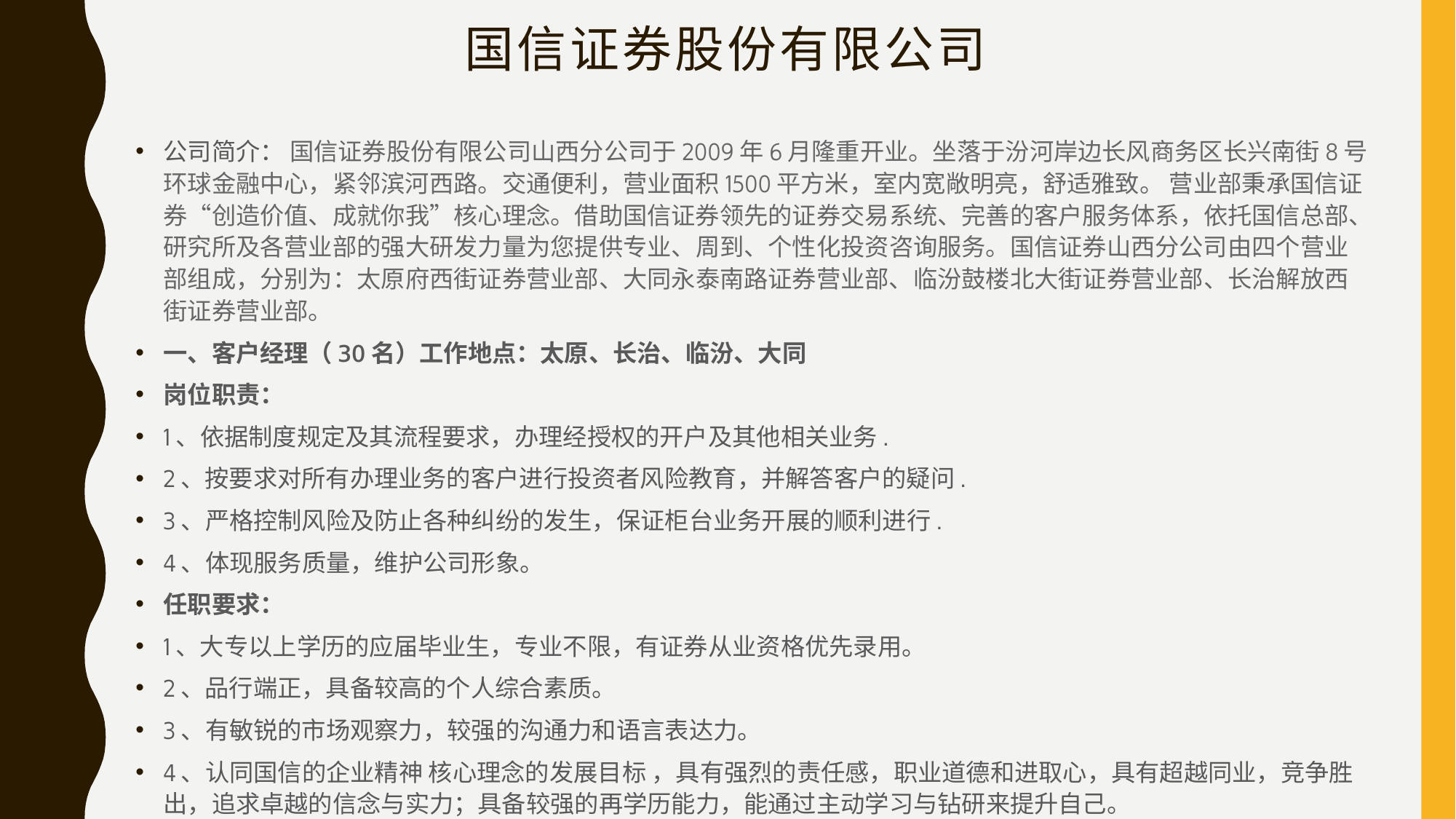

# 国信证券股份有限公司
公司简介： 国信证券股份有限公司山西分公司于2009年6月隆重开业。坐落于汾河岸边长风商务区长兴南街8号环球金融中心，紧邻滨河西路。交通便利，营业面积1500平方米，室内宽敞明亮，舒适雅致。 营业部秉承国信证券“创造价值、成就你我”核心理念。借助国信证券领先的证券交易系统、完善的客户服务体系，依托国信总部、研究所及各营业部的强大研发力量为您提供专业、周到、个性化投资咨询服务。国信证券山西分公司由四个营业部组成，分别为：太原府西街证券营业部、大同永泰南路证券营业部、临汾鼓楼北大街证券营业部、长治解放西街证券营业部。
一、客户经理（30名）工作地点：太原、长治、临汾、大同
岗位职责：
1、依据制度规定及其流程要求，办理经授权的开户及其他相关业务.
2、按要求对所有办理业务的客户进行投资者风险教育，并解答客户的疑问.
3、严格控制风险及防止各种纠纷的发生，保证柜台业务开展的顺利进行.
4、体现服务质量，维护公司形象。
任职要求：
1、大专以上学历的应届毕业生，专业不限，有证券从业资格优先录用。
2、品行端正，具备较高的个人综合素质。
3、有敏锐的市场观察力，较强的沟通力和语言表达力。
4、认同国信的企业精神 核心理念的发展目标 ，具有强烈的责任感，职业道德和进取心，具有超越同业，竞争胜出，追求卓越的信念与实力；具备较强的再学历能力，能通过主动学习与钻研来提升自己。